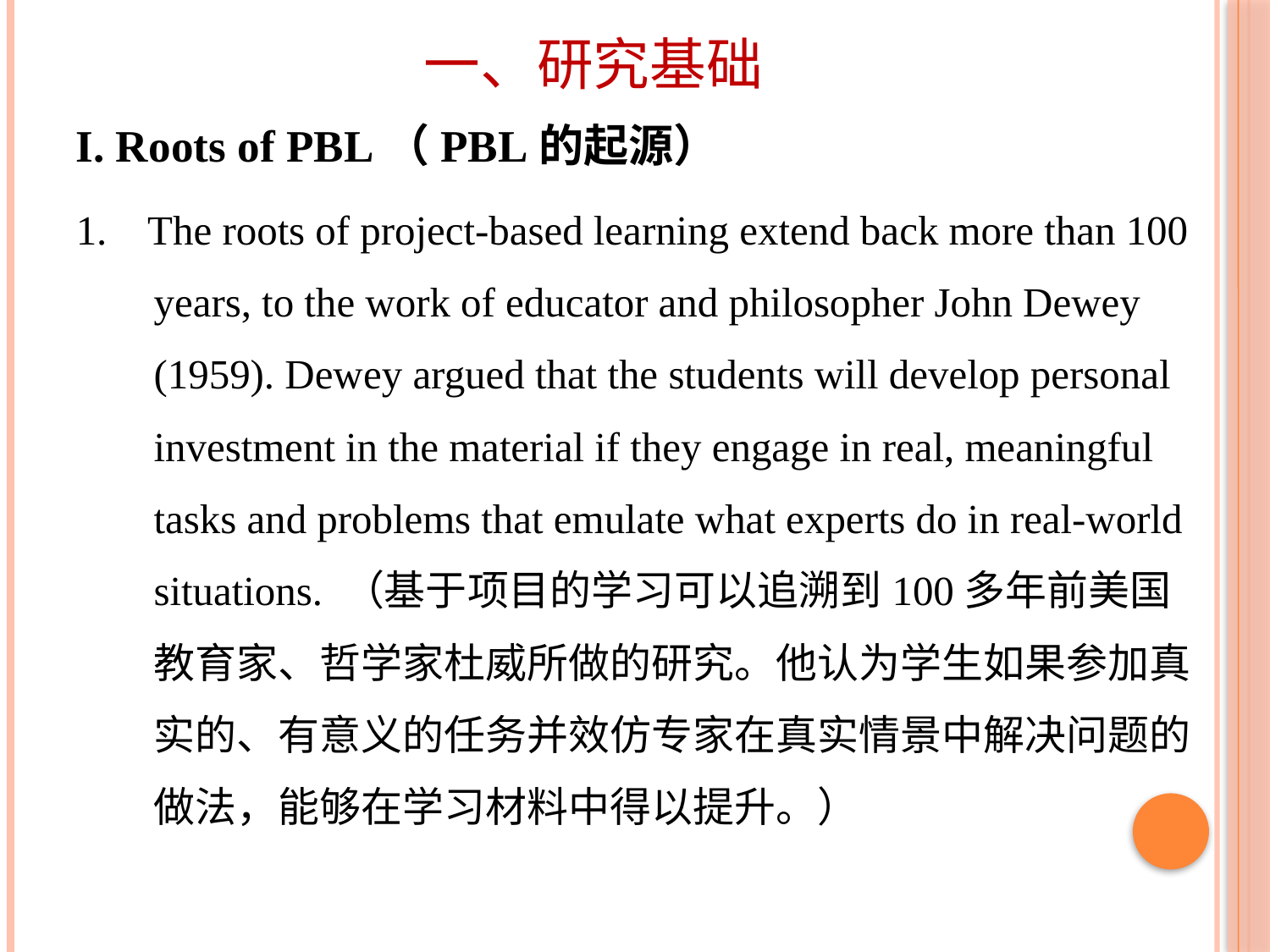

# 一、研究基础
I. Roots of PBL（PBL的起源）
1.    The roots of project-based learning extend back more than 100 years, to the work of educator and philosopher John Dewey (1959). Dewey argued that the students will develop personal investment in the material if they engage in real, meaningful tasks and problems that emulate what experts do in real-world situations. （基于项目的学习可以追溯到100多年前美国教育家、哲学家杜威所做的研究。他认为学生如果参加真实的、有意义的任务并效仿专家在真实情景中解决问题的做法，能够在学习材料中得以提升。）